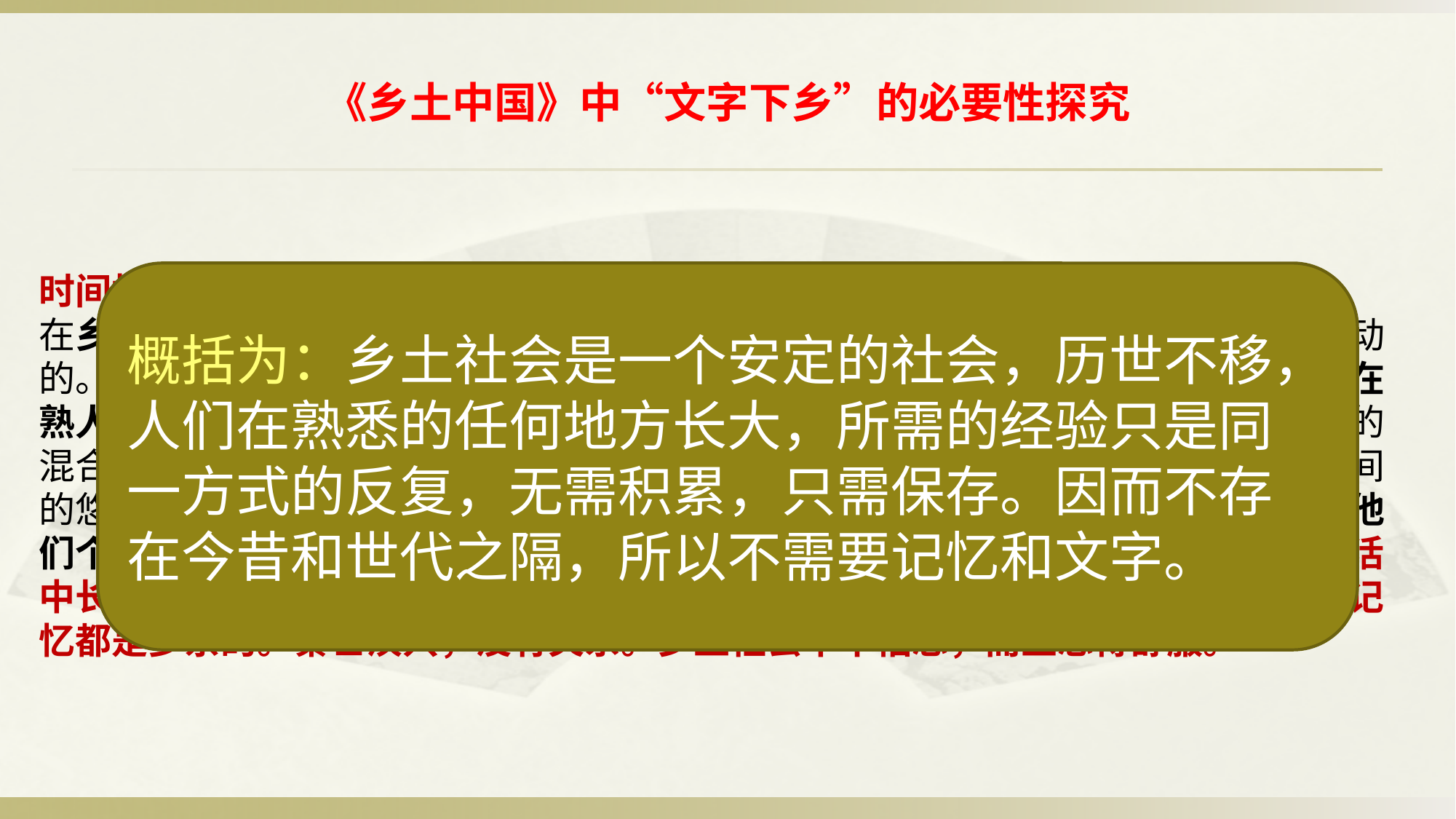

# 《乡土中国》中“文字下乡”的必要性探究

时间格局上无需文字：
在乡土社会是一个生活很安定的社会。我已说过，向泥土讨生活的人是不能老是移动的。在一个地方出生的就在这地方生长下去，一直到死。历世不移的结果，人不但在熟人中长大，而且在熟悉的地方上生长大。熟悉的地方可以包括极长时间的人和土的混合。祖先们在这地方混熟了，他们的经验也必然就是子孙们所会得到的经验。时间的悠久是从谱系上说的，从每个人可能得到的经验说，却是同一方式的反复重演。他们个别的经验，就等于世代的经验。经验无需不断累积，只需老是保存。在定型生活中长大的有着深入生理基础的习惯帮着我们‘日出而起，日入而息”的工作节奏。记忆都是多余的。秦亡汉兴，没有关系。乡土社会中不怕忘，而且忘得舒服。

概括为：乡土社会是一个安定的社会，历世不移，人们在熟悉的任何地方长大，所需的经验只是同一方式的反复，无需积累，只需保存。因而不存在今昔和世代之隔，所以不需要记忆和文字。